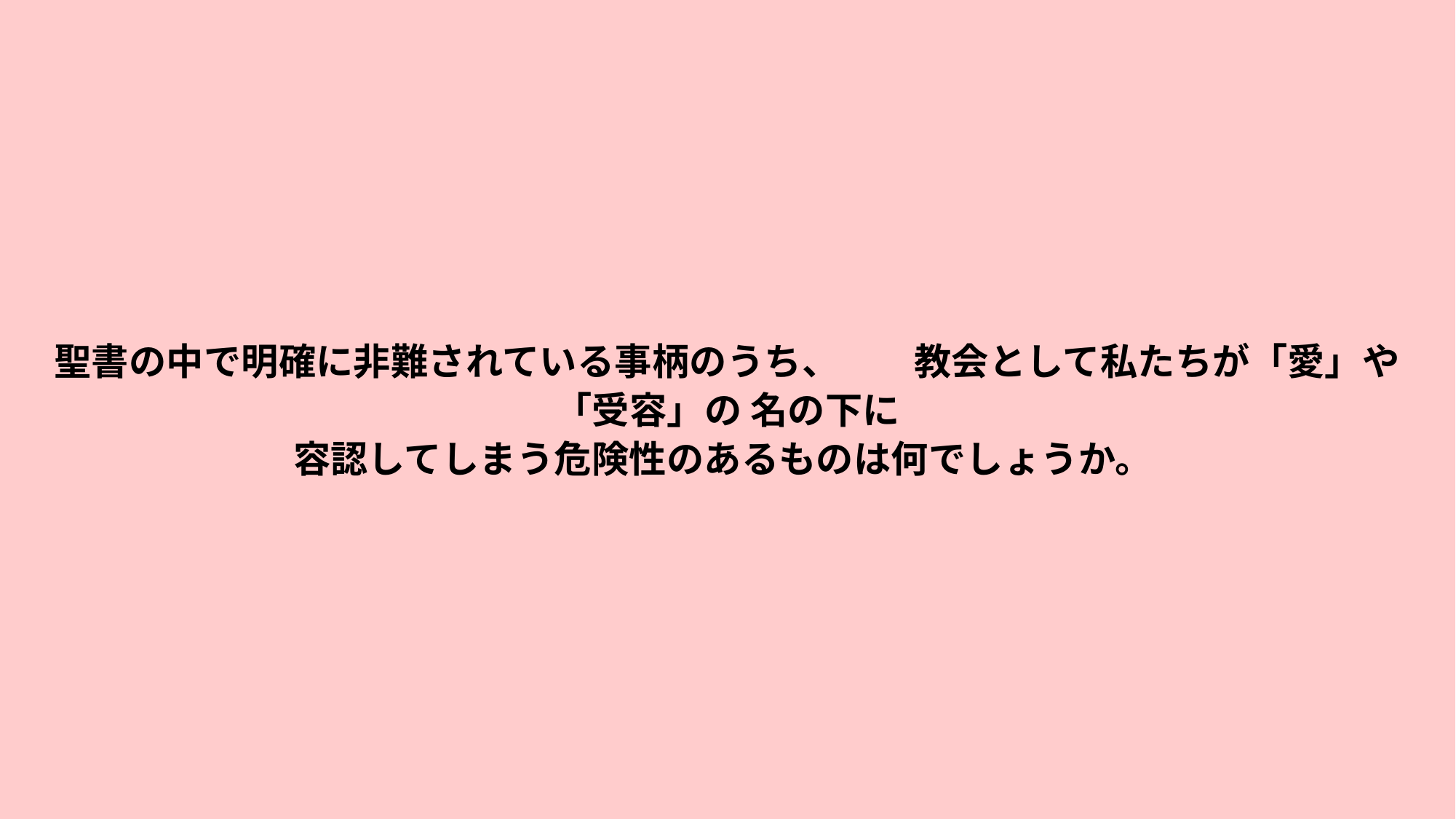

# 聖書の中で明確に非難されている事柄のうち、　　教会として私たちが「愛」や「受容」の 名の下に 容認してしまう危険性のあるものは何でしょうか。